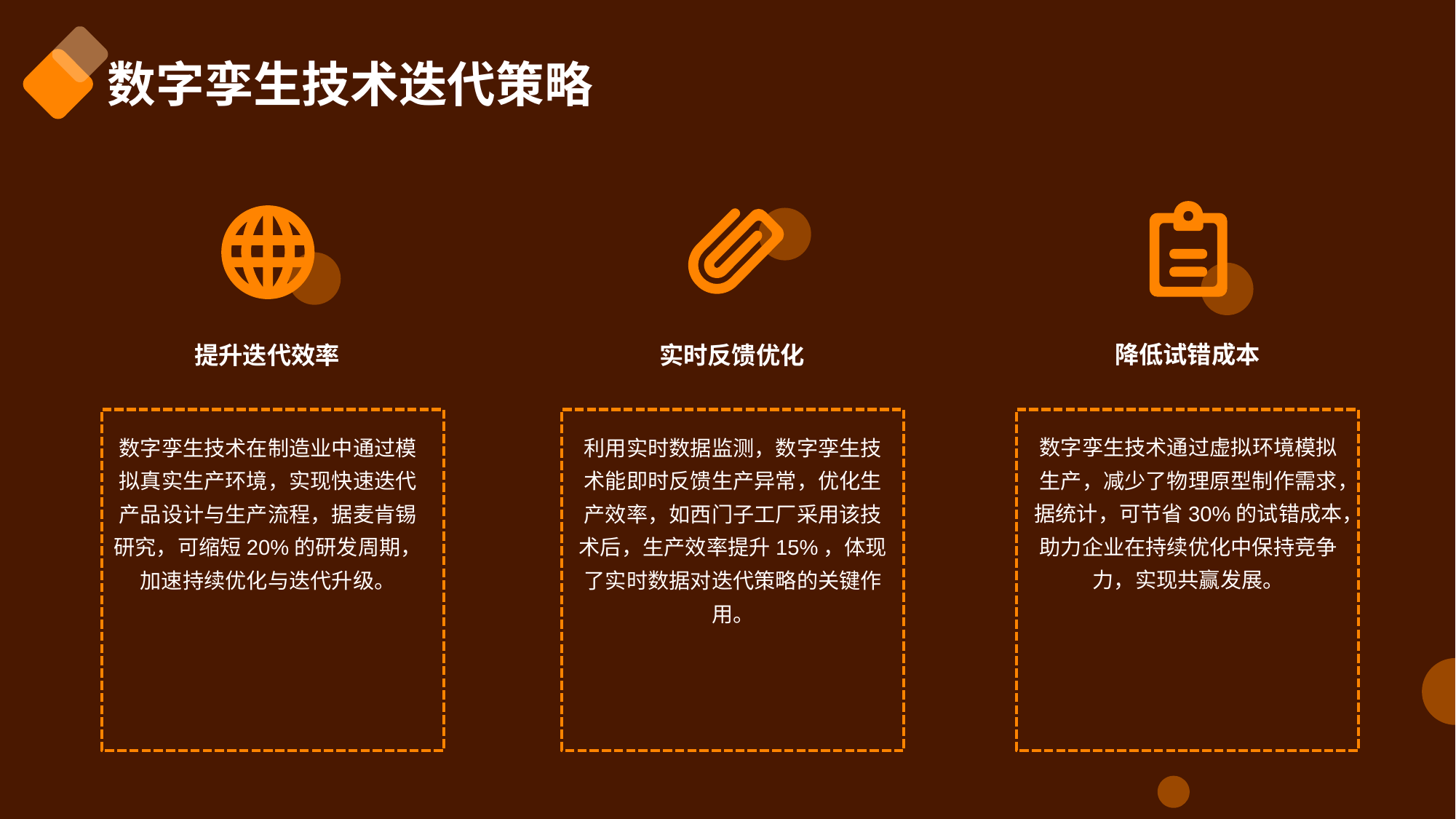

数字孪生技术迭代策略

降低试错成本
提升迭代效率
实时反馈优化

数字孪生技术通过虚拟环境模拟生产，减少了物理原型制作需求，据统计，可节省30%的试错成本，助力企业在持续优化中保持竞争力，实现共赢发展。
数字孪生技术在制造业中通过模拟真实生产环境，实现快速迭代产品设计与生产流程，据麦肯锡研究，可缩短20%的研发周期，加速持续优化与迭代升级。
利用实时数据监测，数字孪生技术能即时反馈生产异常，优化生产效率，如西门子工厂采用该技术后，生产效率提升15%，体现了实时数据对迭代策略的关键作用。